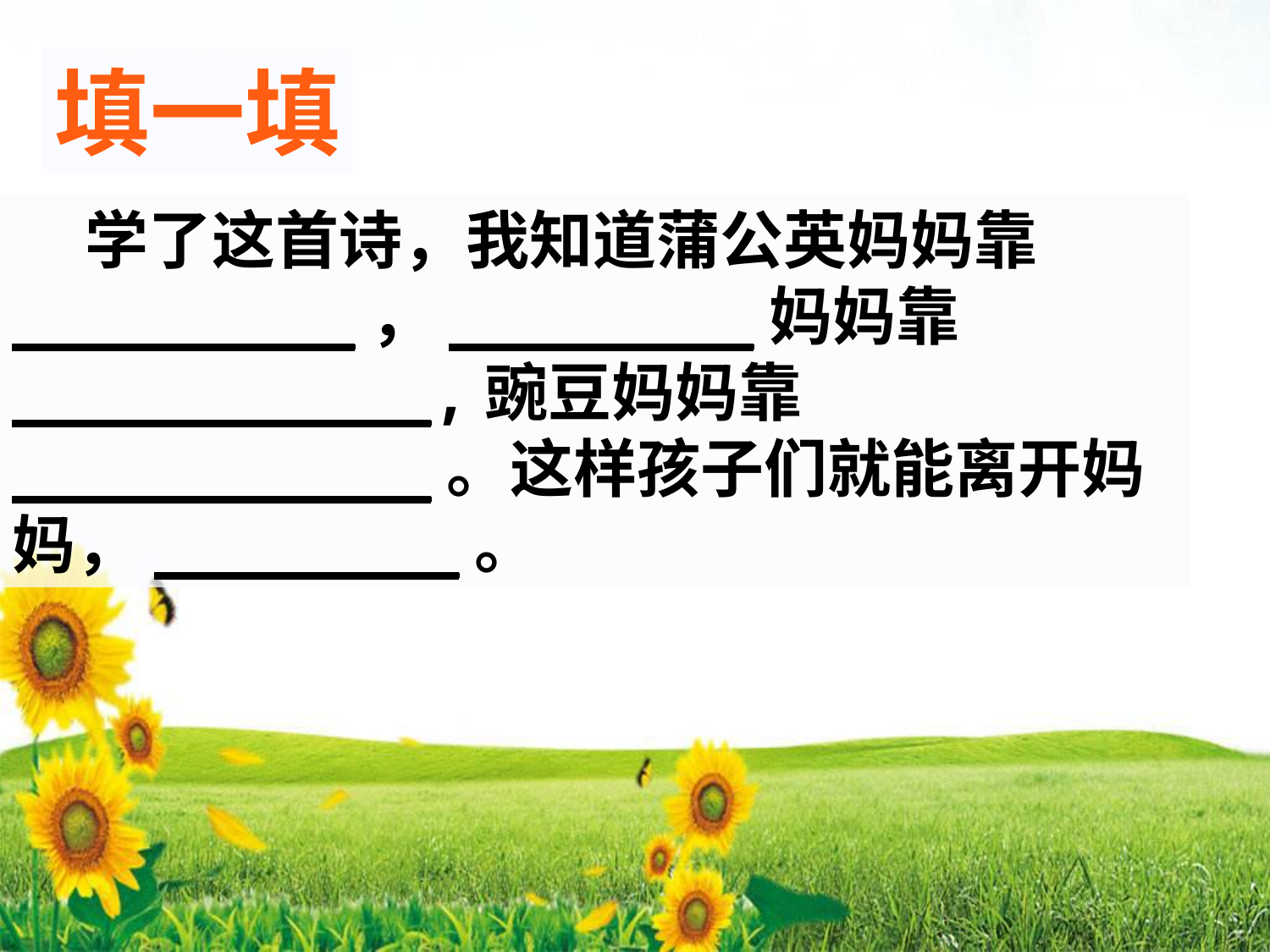

填一填
    学了这首诗，我知道蒲公英妈妈靠_________，________妈妈靠___________,豌豆妈妈靠___________。这样孩子们就能离开妈妈，________。